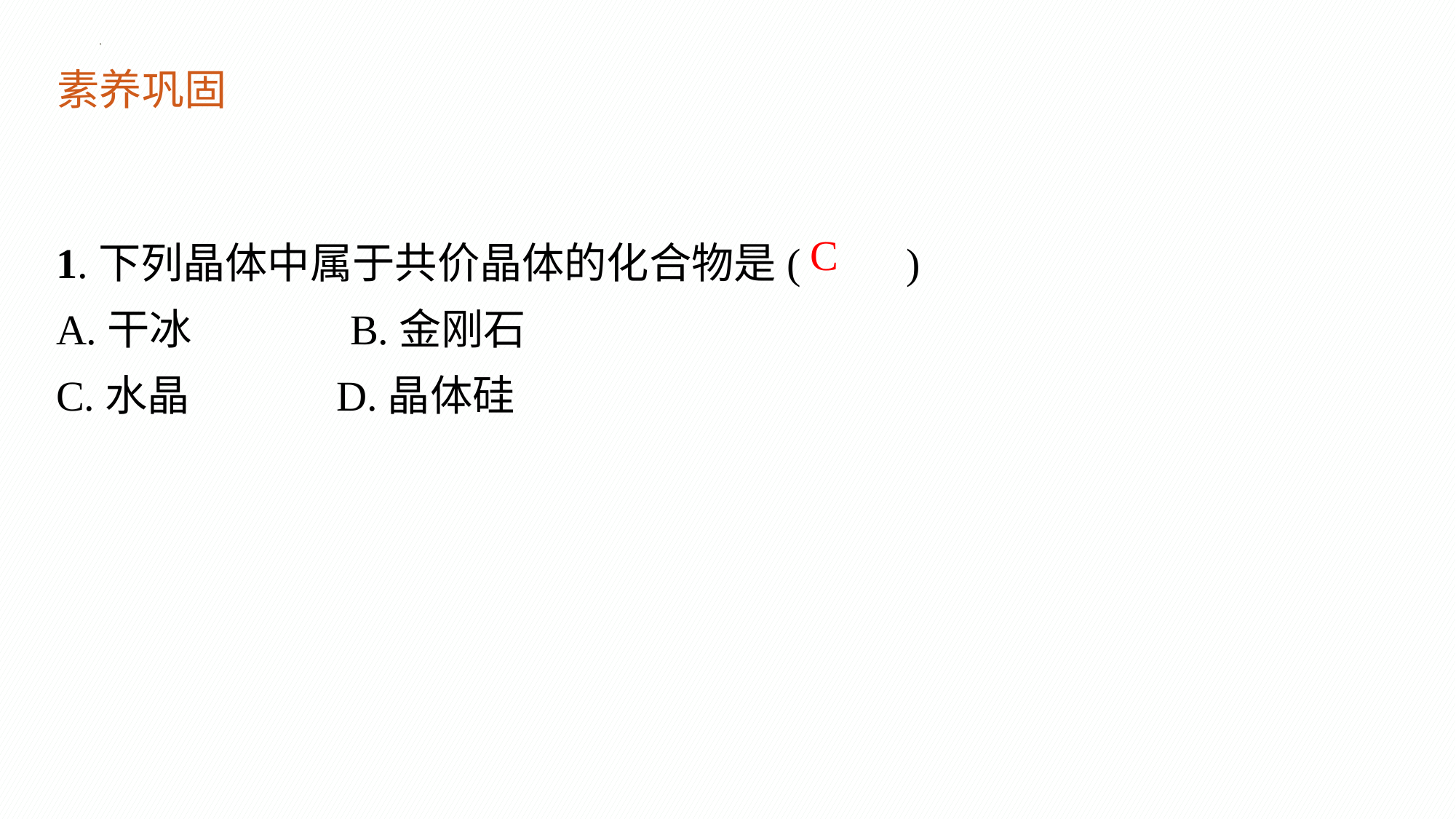

素养巩固
1.下列晶体中属于共价晶体的化合物是(　　)
A.干冰	            B.金刚石
C.水晶      	 D.晶体硅
C